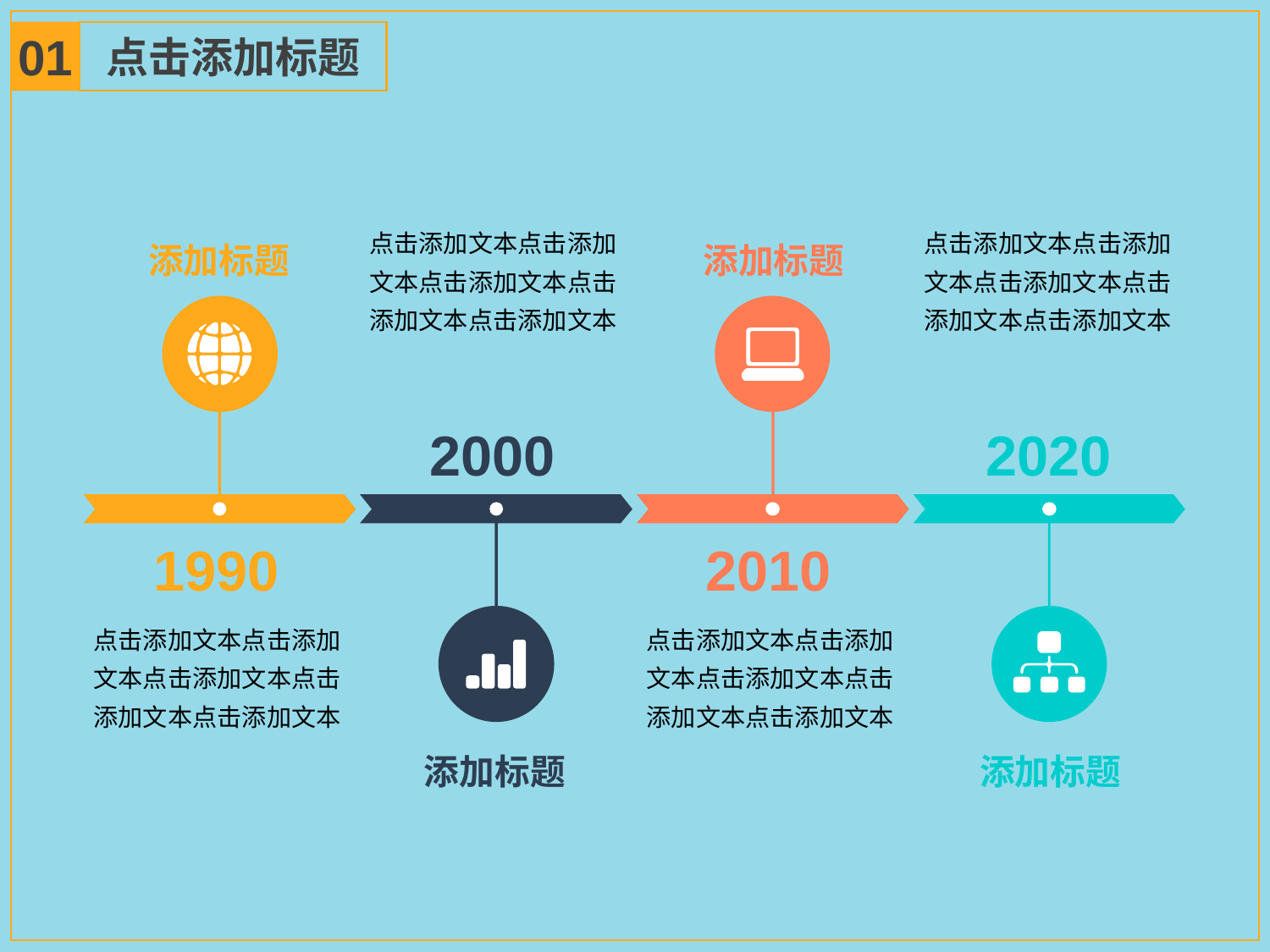

01
点击添加标题
点击添加文本点击添加文本点击添加文本点击添加文本点击添加文本
点击添加文本点击添加文本点击添加文本点击添加文本点击添加文本
添加标题
添加标题

2000
2020

2010
1990

点击添加文本点击添加文本点击添加文本点击添加文本点击添加文本
点击添加文本点击添加文本点击添加文本点击添加文本点击添加文本

添加标题
添加标题